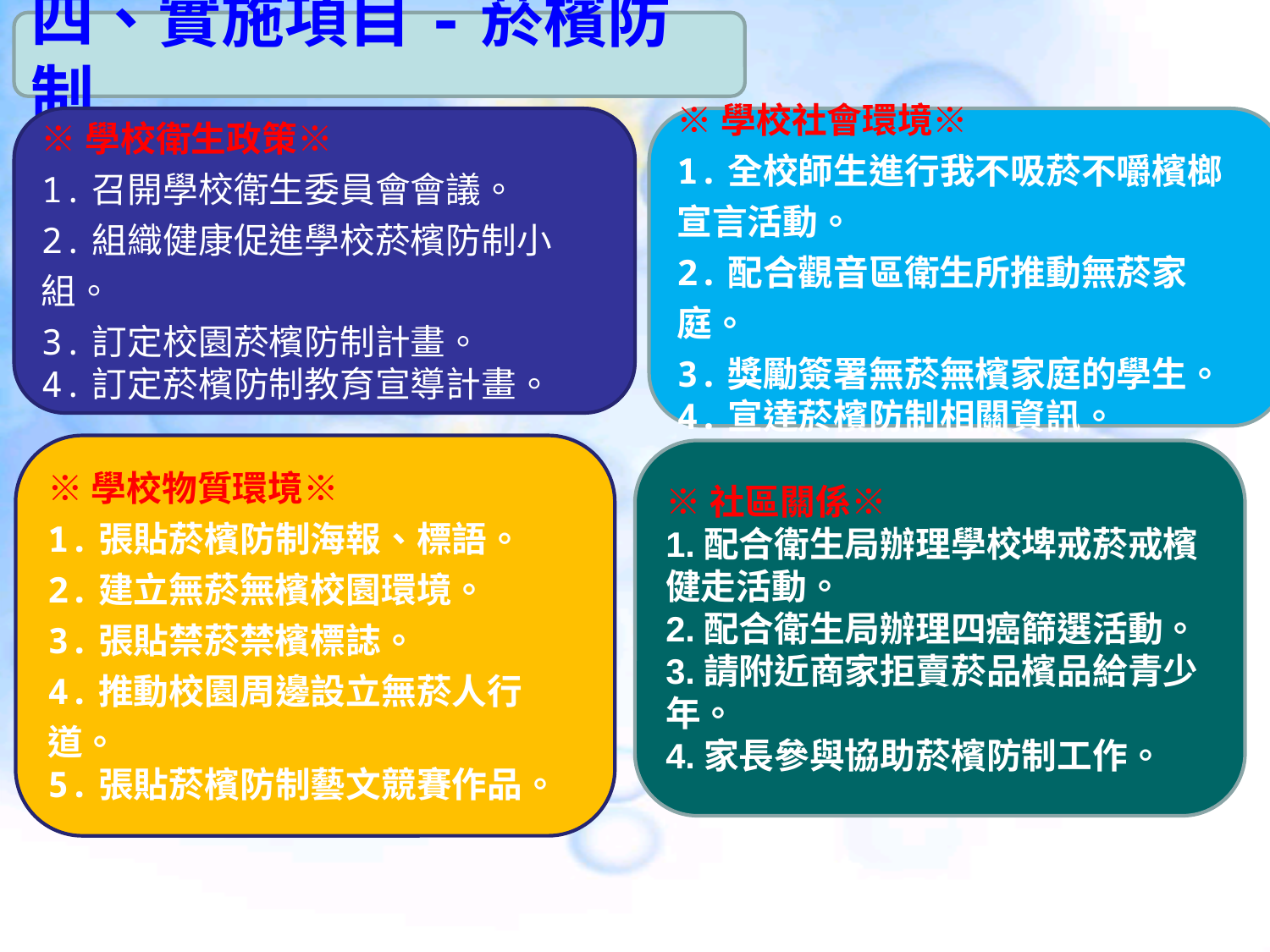

四、實施項目-菸檳防制
※學校衛生政策※
1.召開學校衛生委員會會議。
2.組織健康促進學校菸檳防制小組。
3.訂定校園菸檳防制計畫。
4.訂定菸檳防制教育宣導計畫。
※學校社會環境※
1.全校師生進行我不吸菸不嚼檳榔宣言活動。
2.配合觀音區衛生所推動無菸家庭。
3.獎勵簽署無菸無檳家庭的學生。
4.宣達菸檳防制相關資訊。

※學校物質環境※
1.張貼菸檳防制海報、標語。
2.建立無菸無檳校園環境。
3.張貼禁菸禁檳標誌。
4.推動校園周邊設立無菸人行道。
5.張貼菸檳防制藝文競賽作品。
※社區關係※
1.配合衛生局辦理學校埤戒菸戒檳健走活動。
2.配合衛生局辦理四癌篩選活動。
3.請附近商家拒賣菸品檳品給青少年。
4.家長參與協助菸檳防制工作。